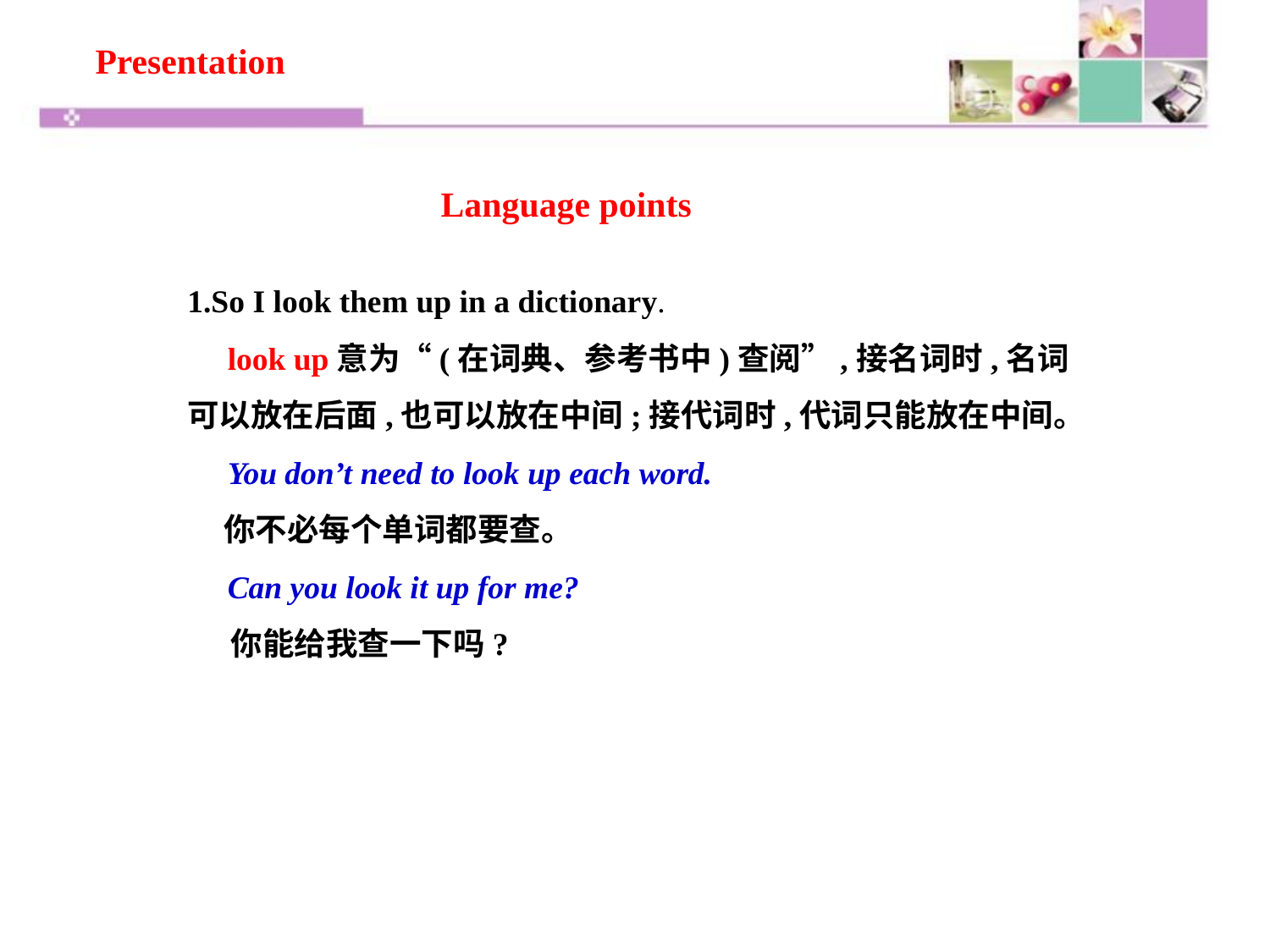

Presentation
Language points
1.So I look them up in a dictionary.
     look up意为“(在词典、参考书中)查阅”,接名词时,名词可以放在后面,也可以放在中间;接代词时,代词只能放在中间。
     You don’t need to look up each word.
    你不必每个单词都要查。
     Can you look it up for me?
     你能给我查一下吗?